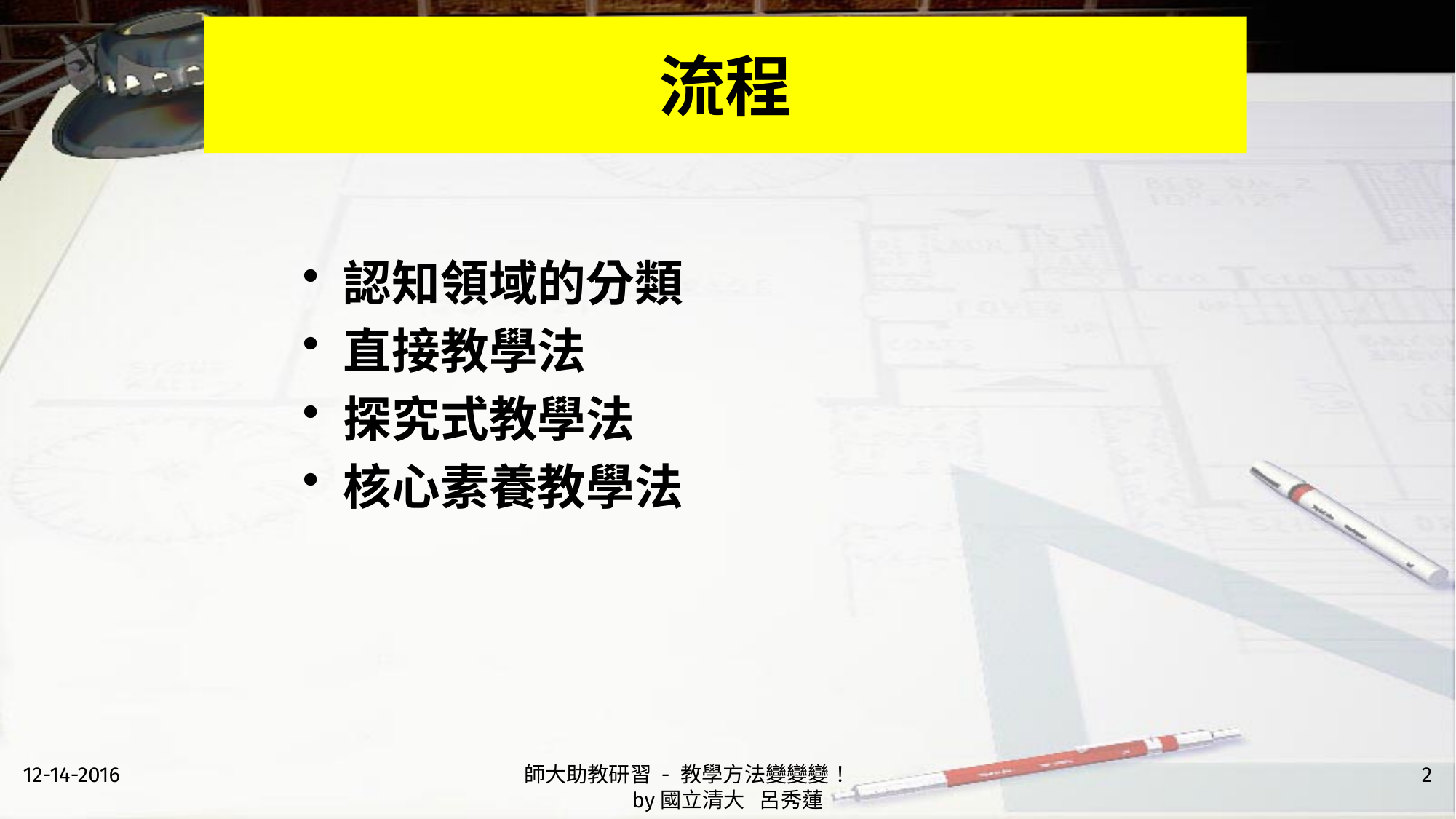

# 流程
認知領域的分類
直接教學法
探究式教學法
核心素養教學法
12-14-2016
師大助教研習 - 教學方法變變變！                  by國立清大   呂秀蓮
2